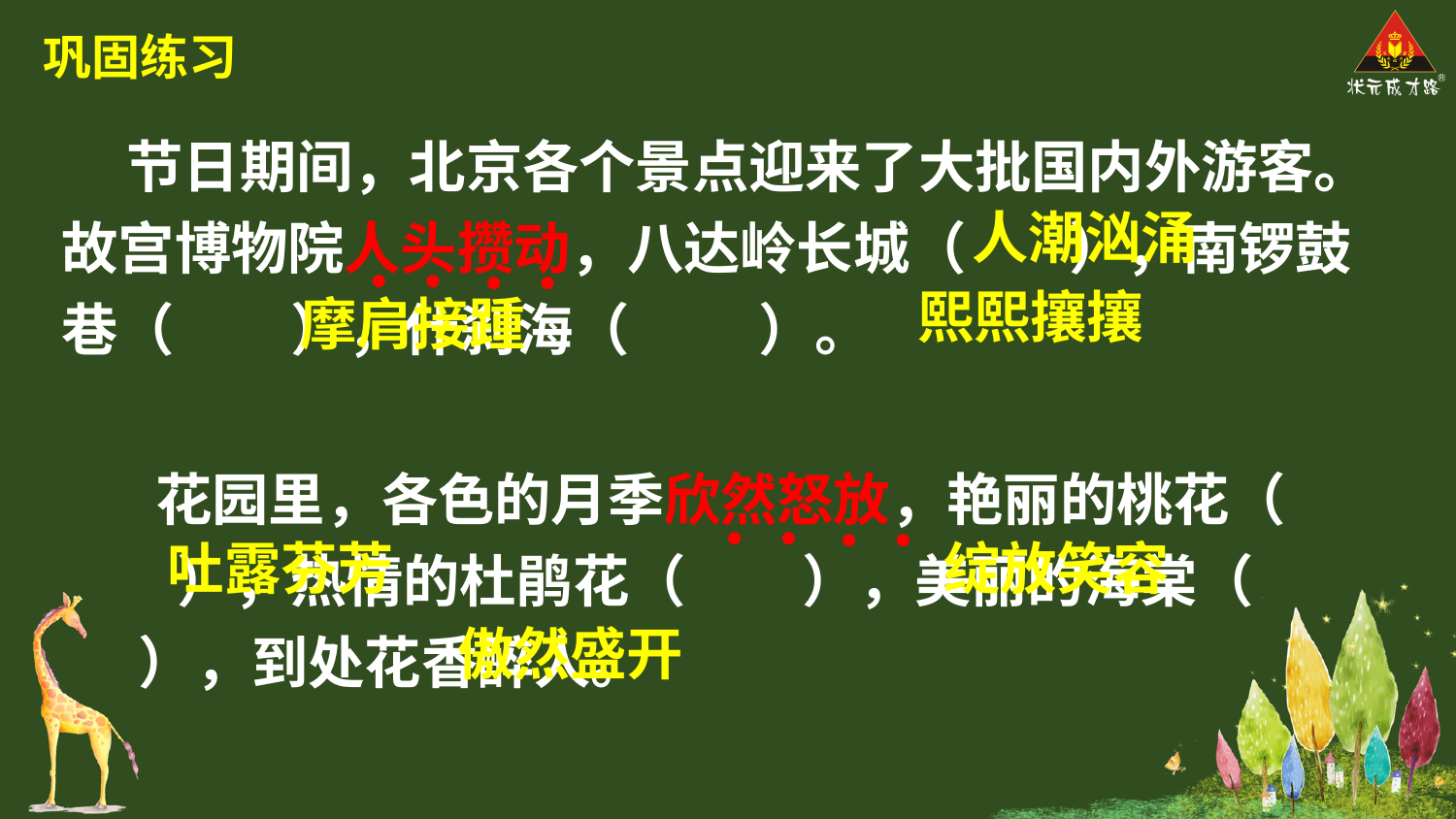

巩固练习
    节日期间，北京各个景点迎来了大批国内外游客。故宫博物院人头攒动，八达岭长城（        ），南锣鼓巷（         ），什刹海（          ）。
人潮汹涌
.
.
.
.
熙熙攘攘
摩肩接踵
    花园里，各色的月季欣然怒放，艳丽的桃花（         ），热情的杜鹃花（         ），美丽的海棠（         ），到处花香醉人。
.
.
.
.
吐露芬芳
绽放笑容
傲然盛开